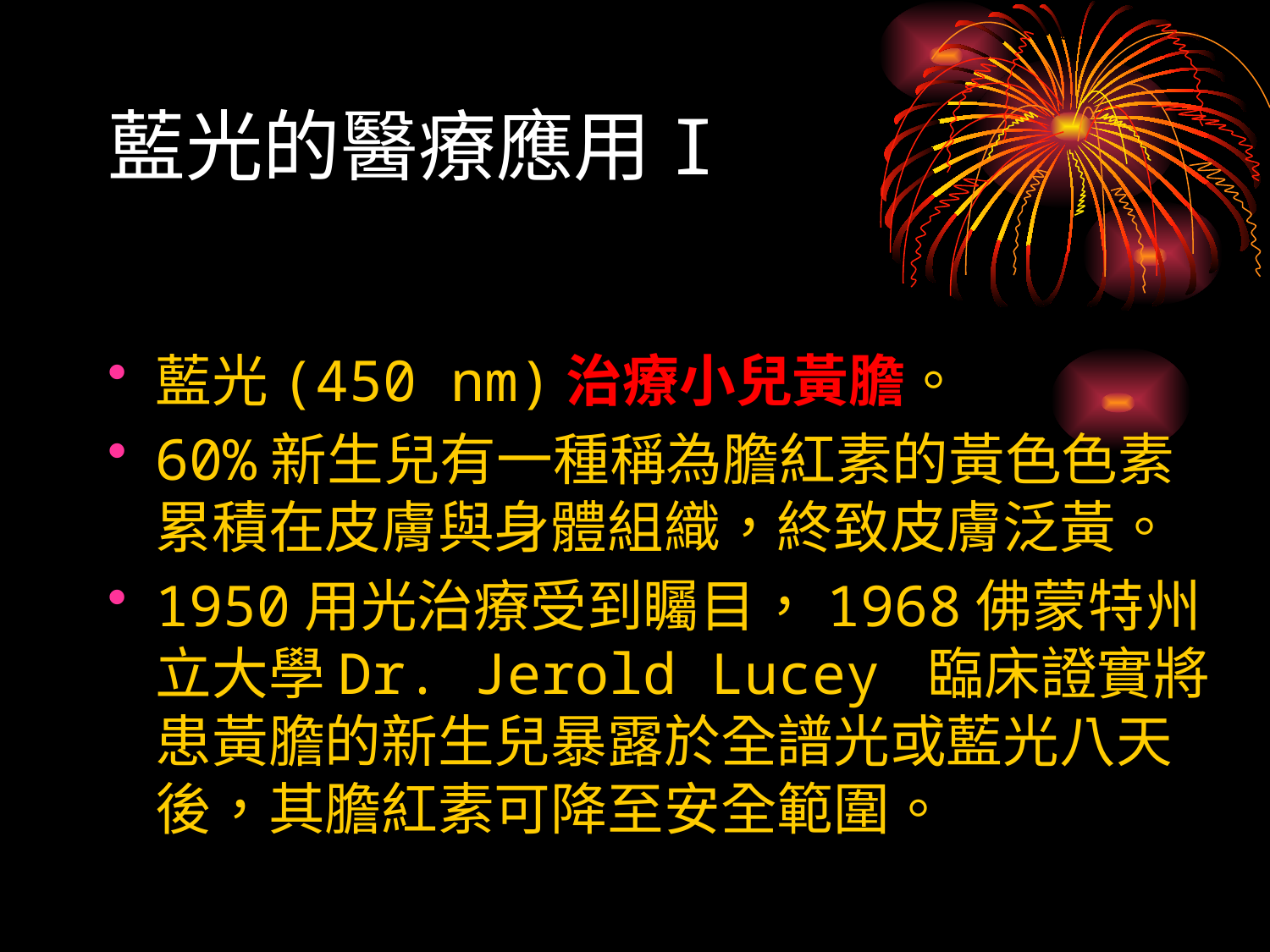

# 藍光的醫療應用I
藍光(450 nm)治療小兒黃膽。
60%新生兒有一種稱為膽紅素的黃色色素累積在皮膚與身體組織，終致皮膚泛黃。
1950用光治療受到矚目，1968佛蒙特州立大學Dr. Jerold Lucey 臨床證實將患黃膽的新生兒暴露於全譜光或藍光八天後，其膽紅素可降至安全範圍。